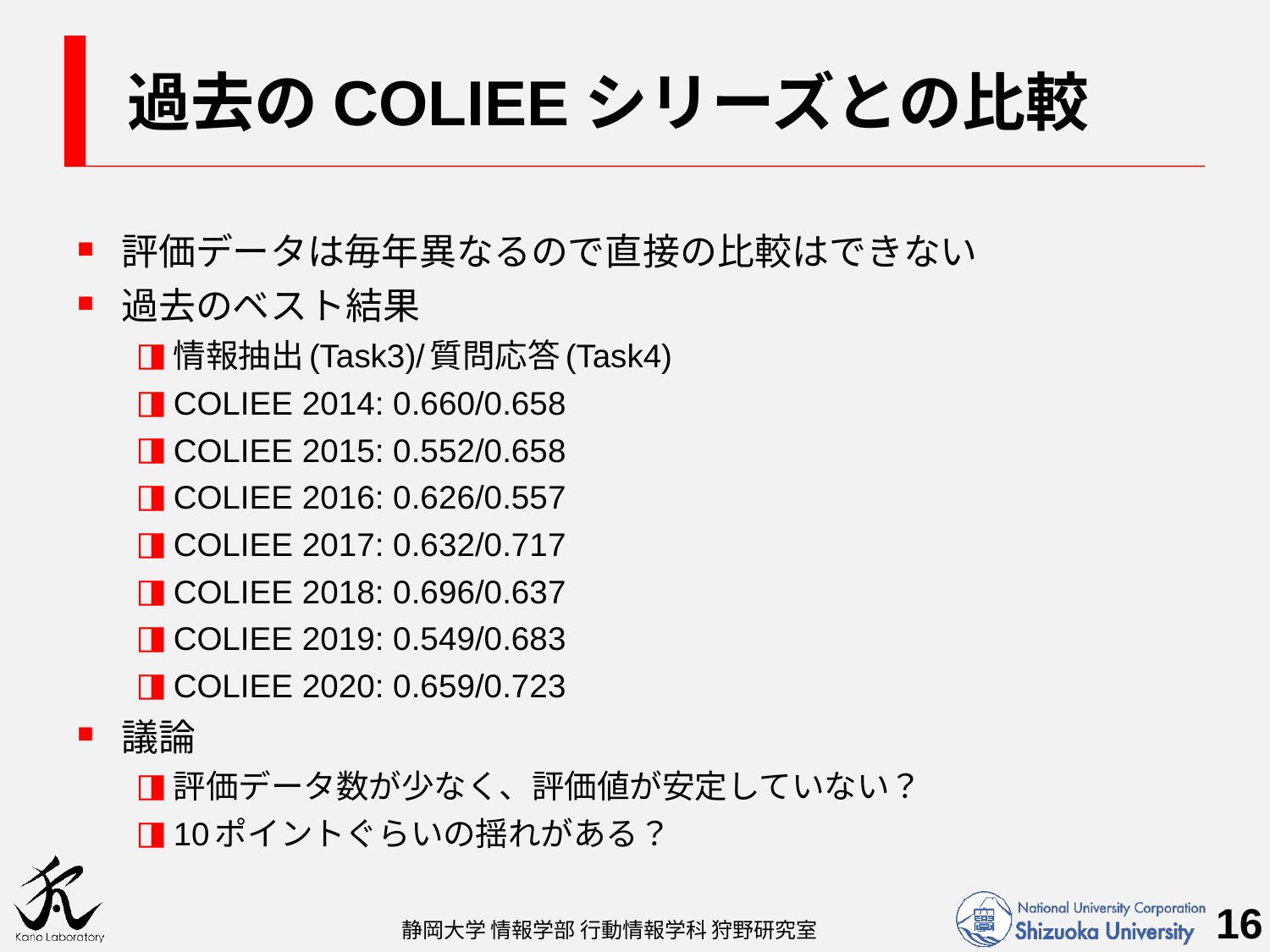

# 過去のCOLIEEシリーズとの比較
評価データは毎年異なるので直接の比較はできない
過去のベスト結果
情報抽出(Task3)/質問応答(Task4)
COLIEE 2014: 0.660/0.658
COLIEE 2015: 0.552/0.658
COLIEE 2016: 0.626/0.557
COLIEE 2017: 0.632/0.717
COLIEE 2018: 0.696/0.637
COLIEE 2019: 0.549/0.683
COLIEE 2020: 0.659/0.723
議論
評価データ数が少なく、評価値が安定していない？
10ポイントぐらいの揺れがある？
16